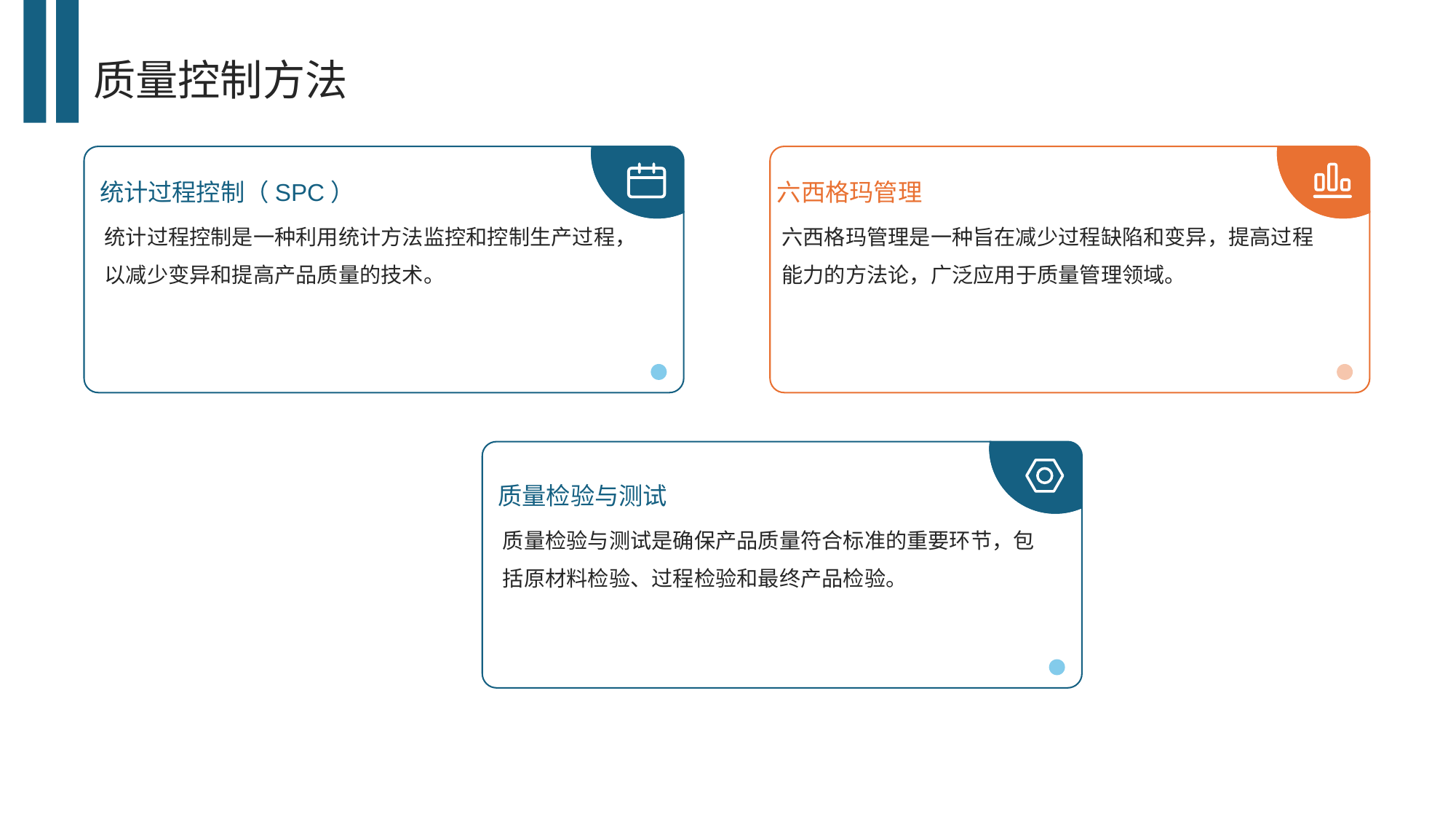

质量控制方法

统计过程控制（SPC）
六西格玛管理

统计过程控制是一种利用统计方法监控和控制生产过程，以减少变异和提高产品质量的技术。
六西格玛管理是一种旨在减少过程缺陷和变异，提高过程能力的方法论，广泛应用于质量管理领域。

质量检验与测试

质量检验与测试是确保产品质量符合标准的重要环节，包括原材料检验、过程检验和最终产品检验。